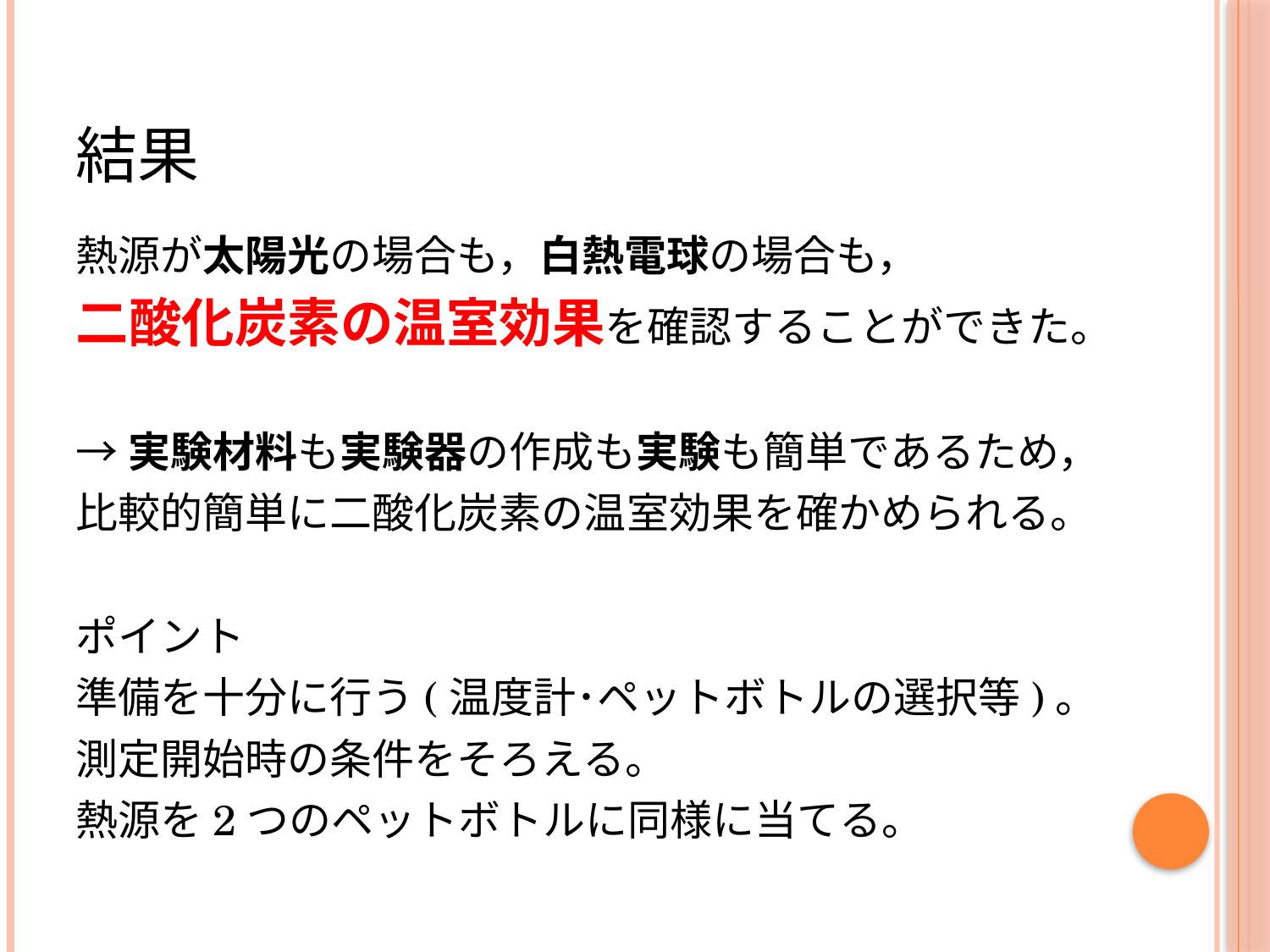

# 結果
熱源が太陽光の場合も，白熱電球の場合も，
二酸化炭素の温室効果を確認することができた。

→実験材料も実験器の作成も実験も簡単であるため，
比較的簡単に二酸化炭素の温室効果を確かめられる。

ポイント
準備を十分に行う(温度計･ペットボトルの選択等)。
測定開始時の条件をそろえる。
熱源を2つのペットボトルに同様に当てる。